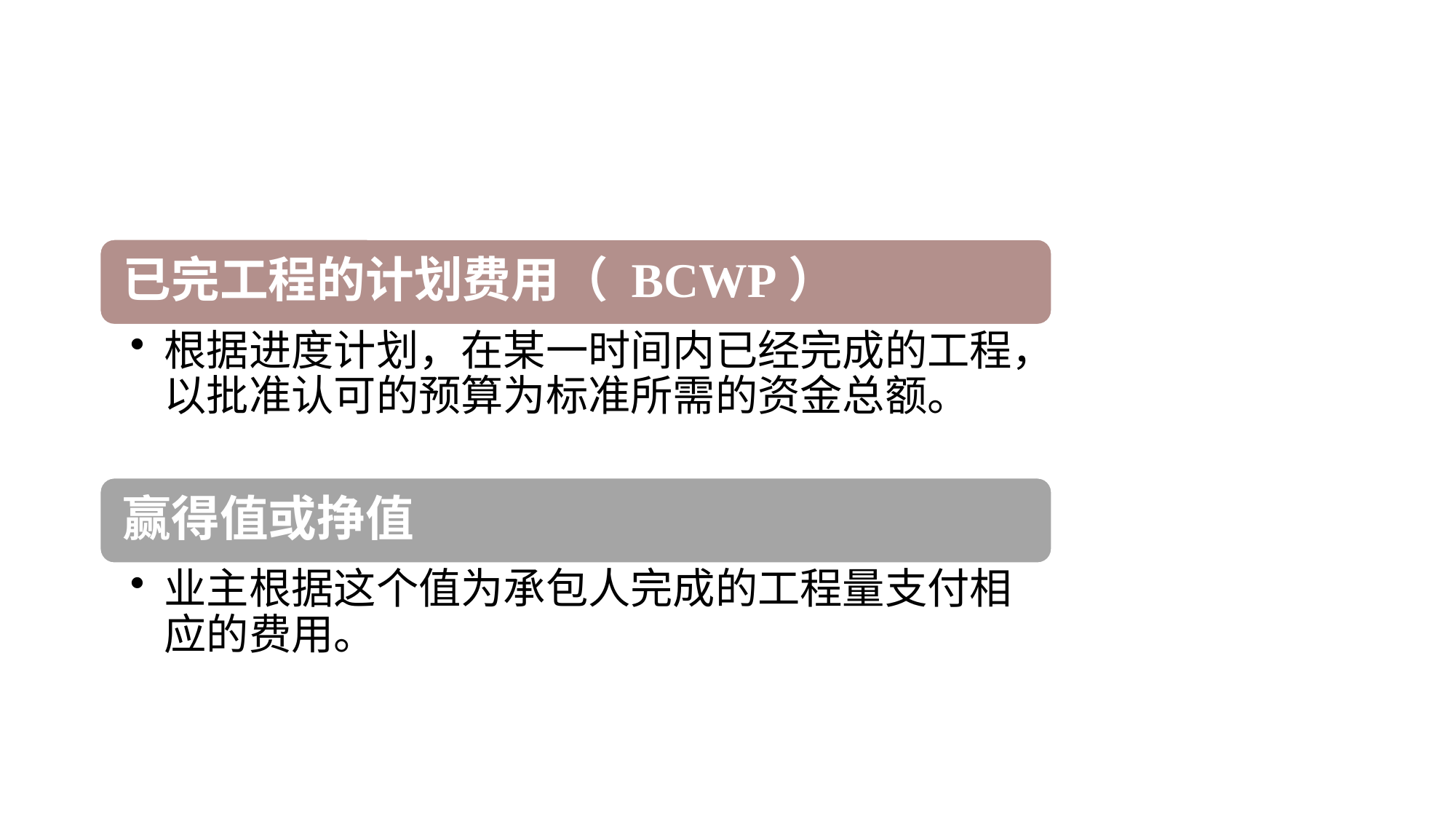

#
已完工程的计划费用（ BCWP）
根据进度计划，在某一时间内已经完成的工程，以批准认可的预算为标准所需的资金总额。
赢得值或挣值
业主根据这个值为承包人完成的工程量支付相应的费用。